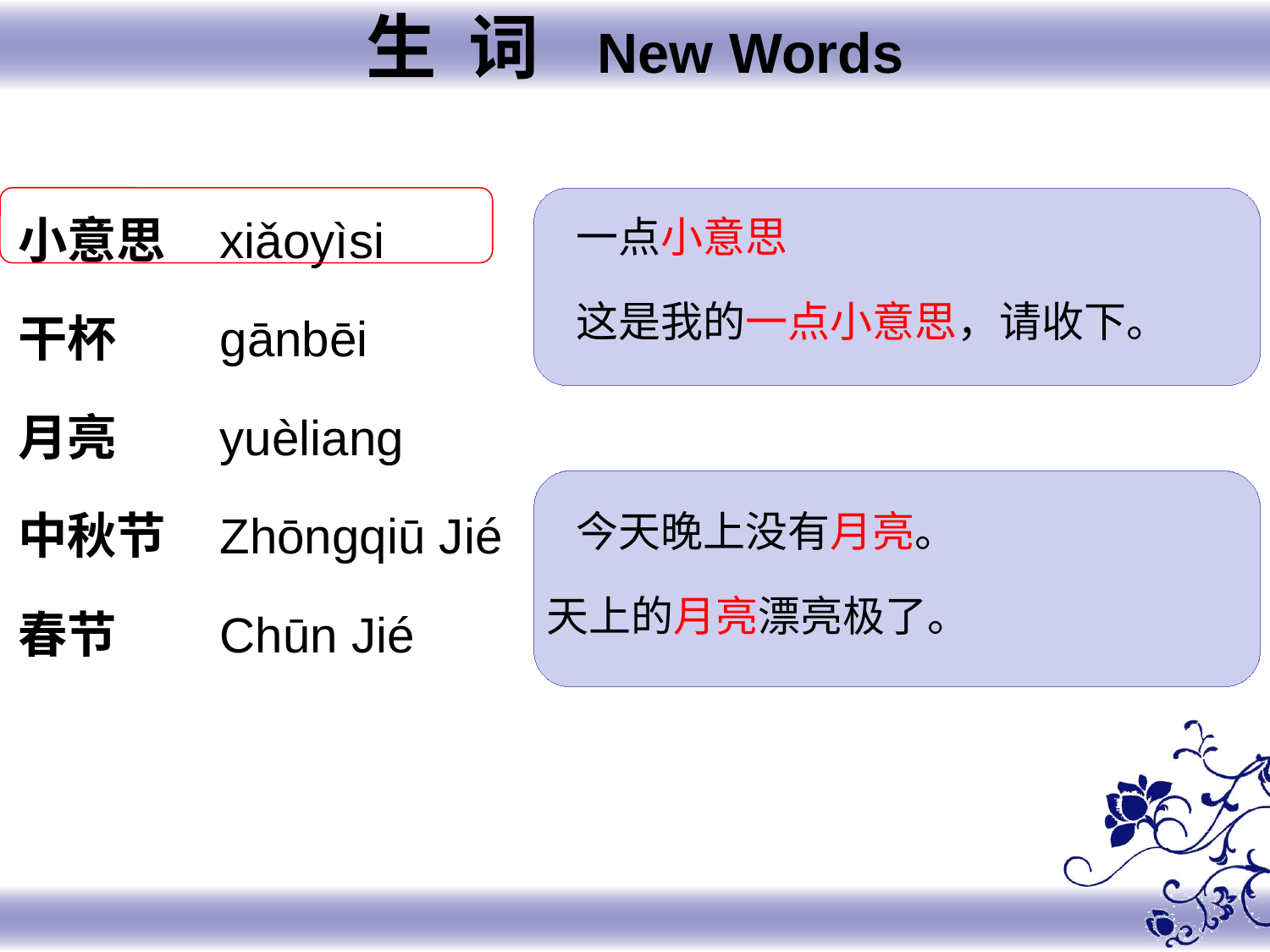

生  词   New Words
小意思
干杯
月亮
中秋节
春节
xiǎoyìsi
gānbēi
yuèliang
Zhōngqiū Jié
Chūn Jié

一点小意思
这是我的一点小意思，请收下。

  今天晚上没有月亮。
天上的月亮漂亮极了。